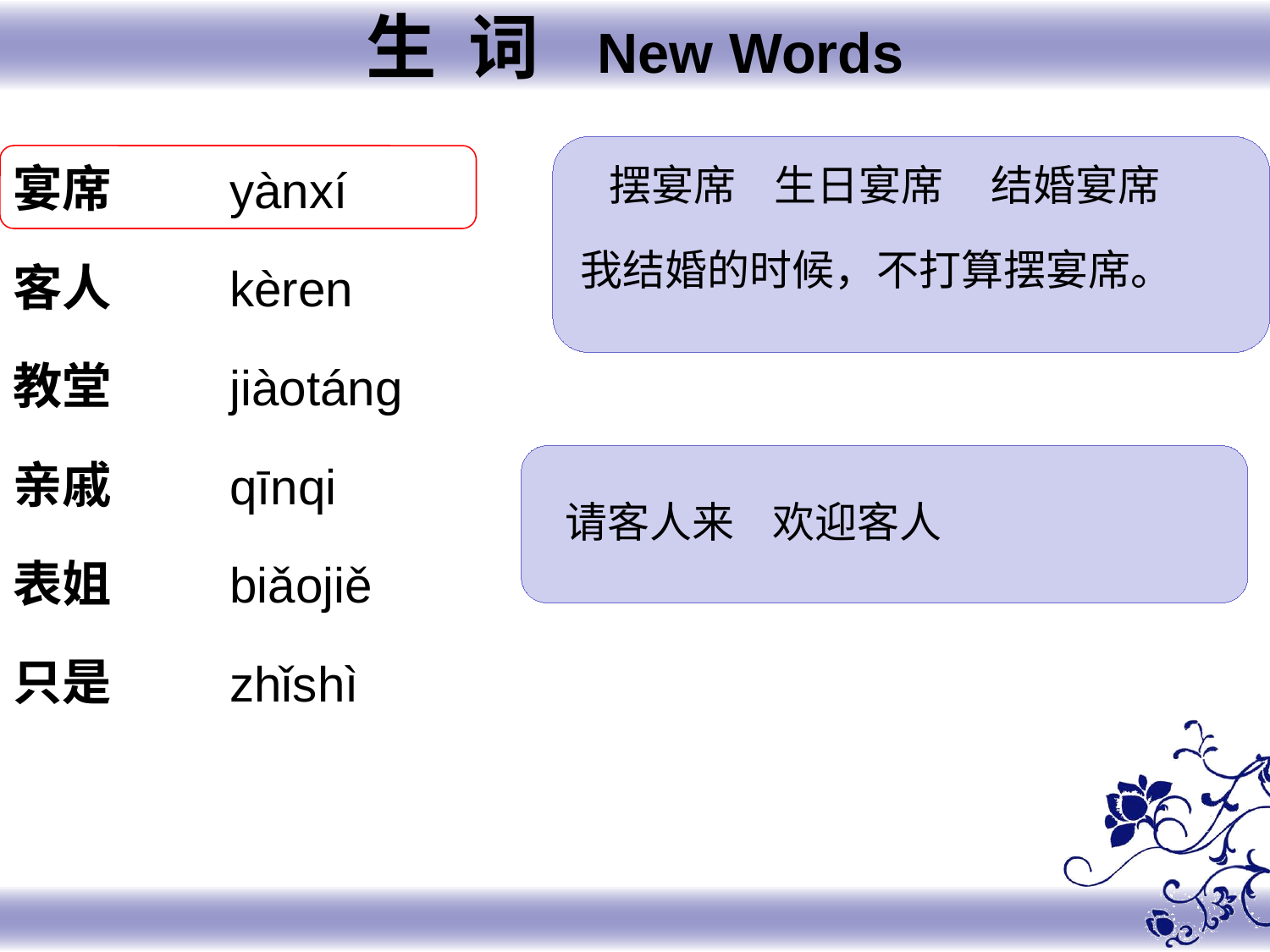

生  词   New Words
宴席
客人
教堂
亲戚
表姐
只是
yànxí
kèren
jiàotáng
qīnqi
biǎojiě
zhǐshì

  摆宴席    生日宴席     结婚宴席
我结婚的时候，不打算摆宴席。

请客人来    欢迎客人